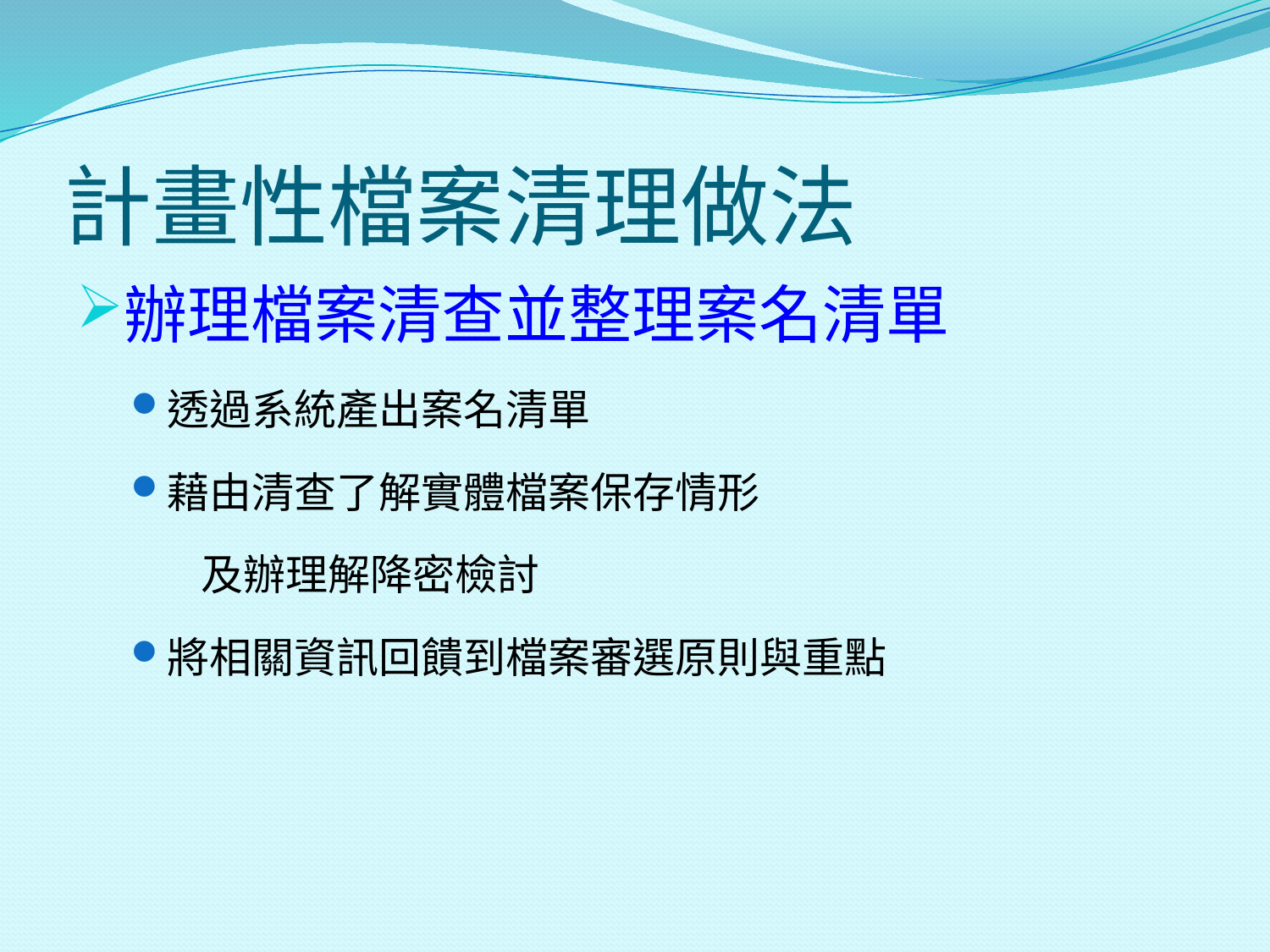

計畫性檔案清理做法
辦理檔案清查並整理案名清單
透過系統產出案名清單
藉由清查了解實體檔案保存情形
   及辦理解降密檢討
將相關資訊回饋到檔案審選原則與重點